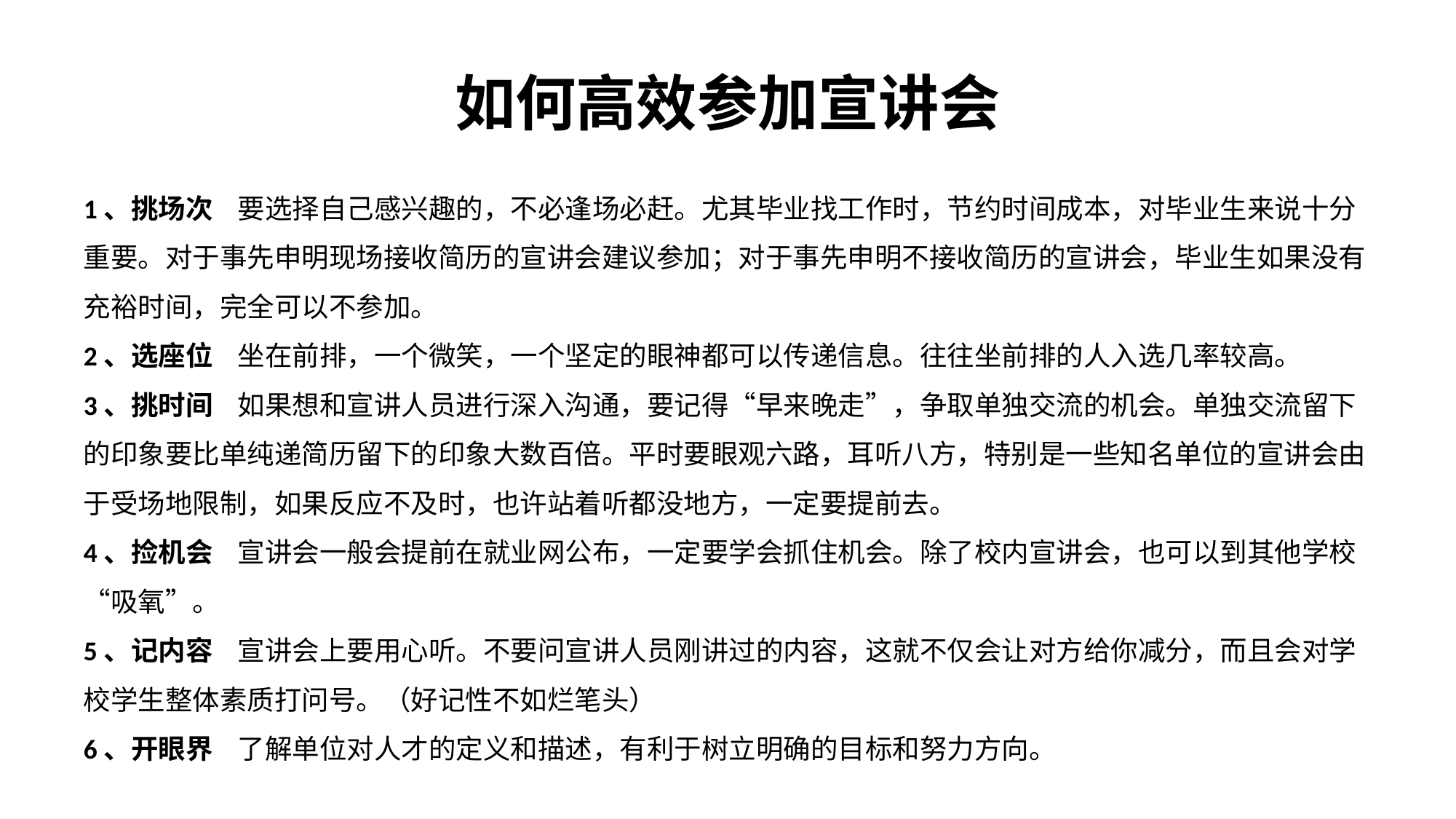

# 如何高效参加宣讲会
1、挑场次    要选择自己感兴趣的，不必逢场必赶。尤其毕业找工作时，节约时间成本，对毕业生来说十分重要。对于事先申明现场接收简历的宣讲会建议参加；对于事先申明不接收简历的宣讲会，毕业生如果没有充裕时间，完全可以不参加。
2、选座位    坐在前排，一个微笑，一个坚定的眼神都可以传递信息。往往坐前排的人入选几率较高。
3、挑时间    如果想和宣讲人员进行深入沟通，要记得“早来晚走”，争取单独交流的机会。单独交流留下的印象要比单纯递简历留下的印象大数百倍。平时要眼观六路，耳听八方，特别是一些知名单位的宣讲会由于受场地限制，如果反应不及时，也许站着听都没地方，一定要提前去。
4、捡机会    宣讲会一般会提前在就业网公布，一定要学会抓住机会。除了校内宣讲会，也可以到其他学校“吸氧”。
5、记内容    宣讲会上要用心听。不要问宣讲人员刚讲过的内容，这就不仅会让对方给你减分，而且会对学校学生整体素质打问号。（好记性不如烂笔头）
6、开眼界    了解单位对人才的定义和描述，有利于树立明确的目标和努力方向。